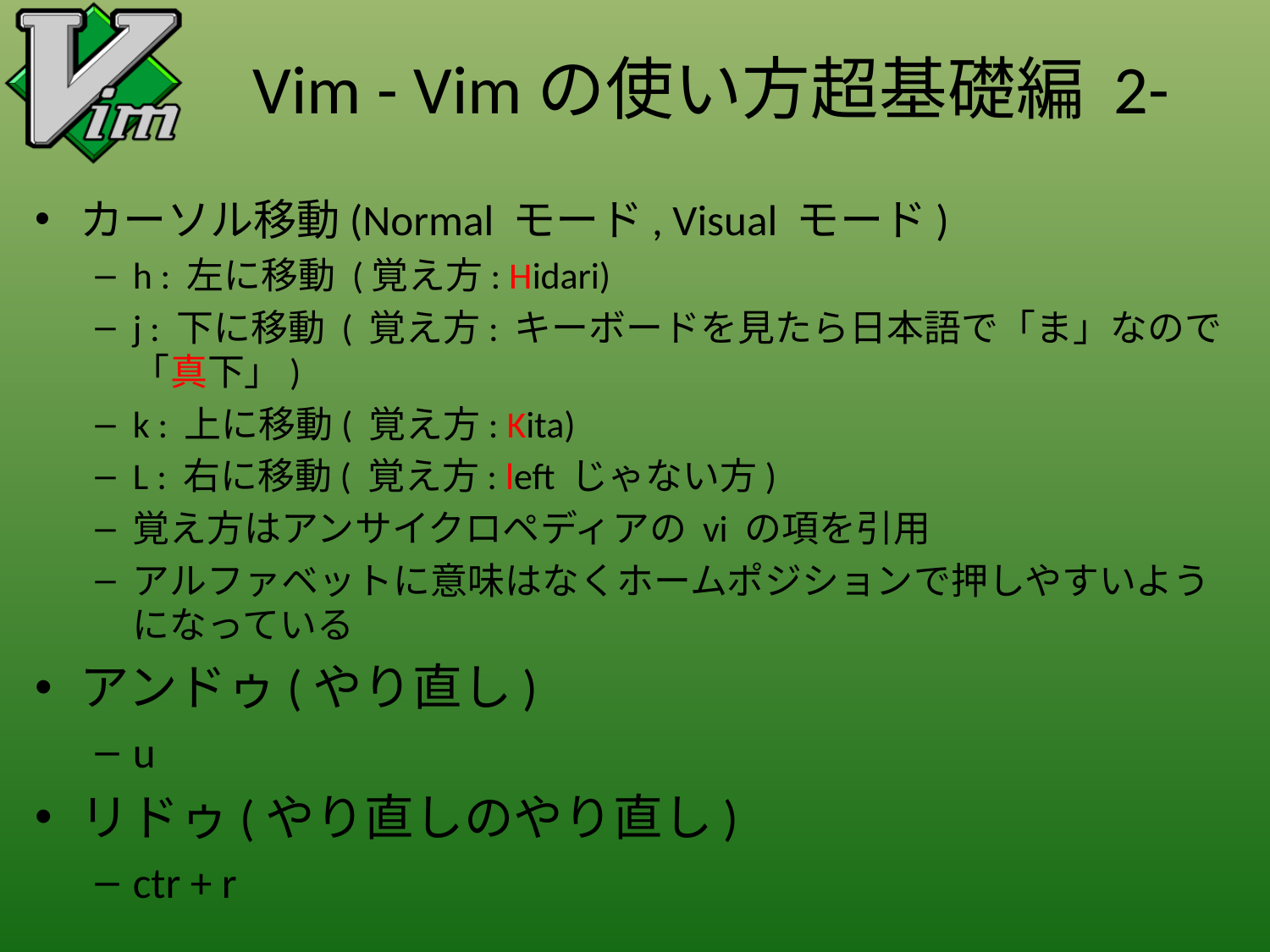

# Vim - Vimの使い方超基礎編 2-
カーソル移動(Normal モード, Visual モード)
h : 左に移動 (覚え方: Hidari)
j : 下に移動 ( 覚え方: キーボードを見たら日本語で「ま」なので「真下」)
k : 上に移動( 覚え方: Kita)
L : 右に移動( 覚え方: left じゃない方)
覚え方はアンサイクロペディアの vi の項を引用
アルファベットに意味はなくホームポジションで押しやすいようになっている
アンドゥ(やり直し)
u
リドゥ(やり直しのやり直し)
ctr + r